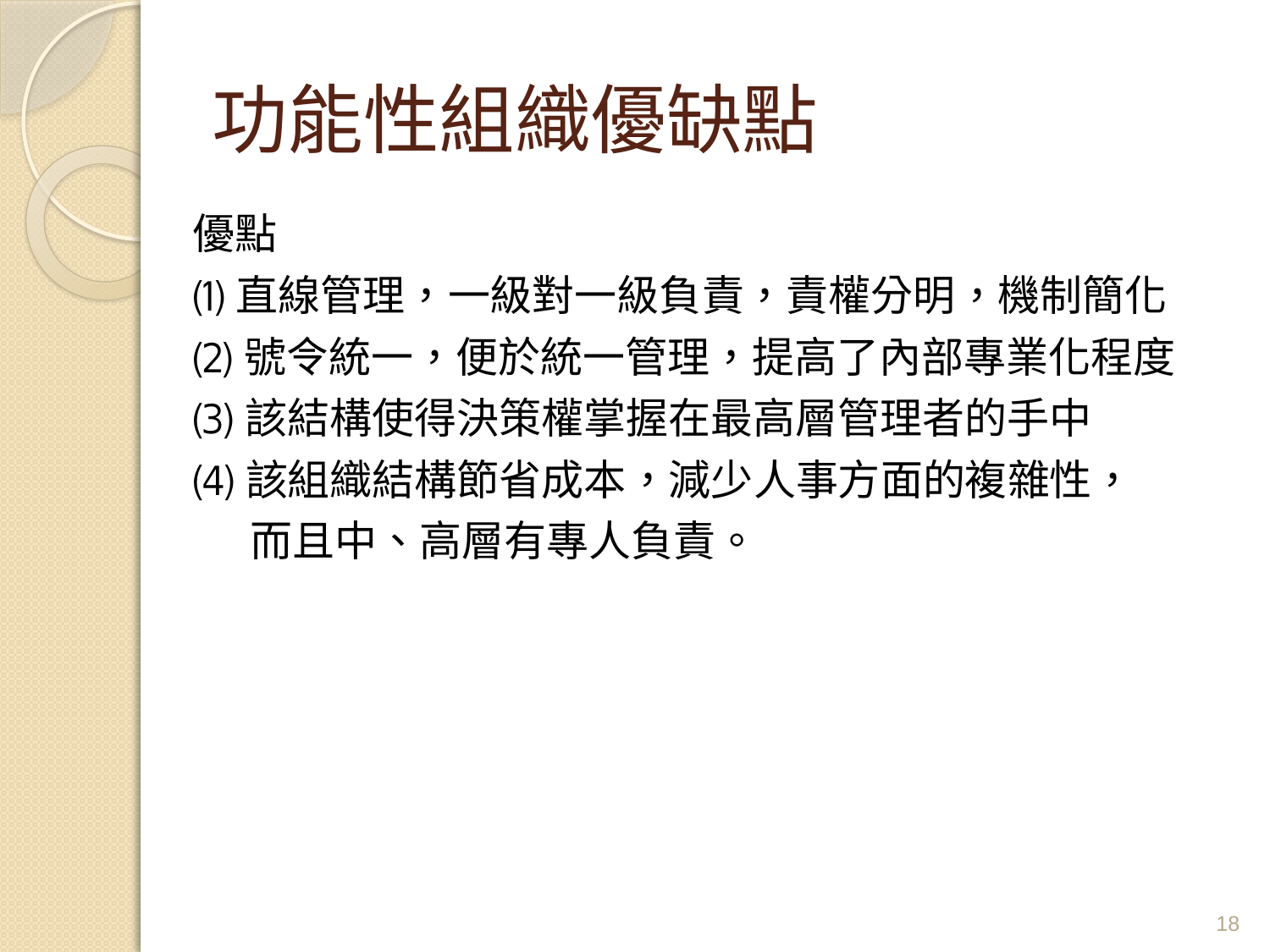

# 功能性組織優缺點
優點
(1)直線管理，一級對一級負責，責權分明，機制簡化
(2)號令統一，便於統一管理，提高了內部專業化程度
(3)該結構使得決策權掌握在最高層管理者的手中
(4)該組織結構節省成本，減少人事方面的複雜性，
     而且中、高層有專人負責。

18